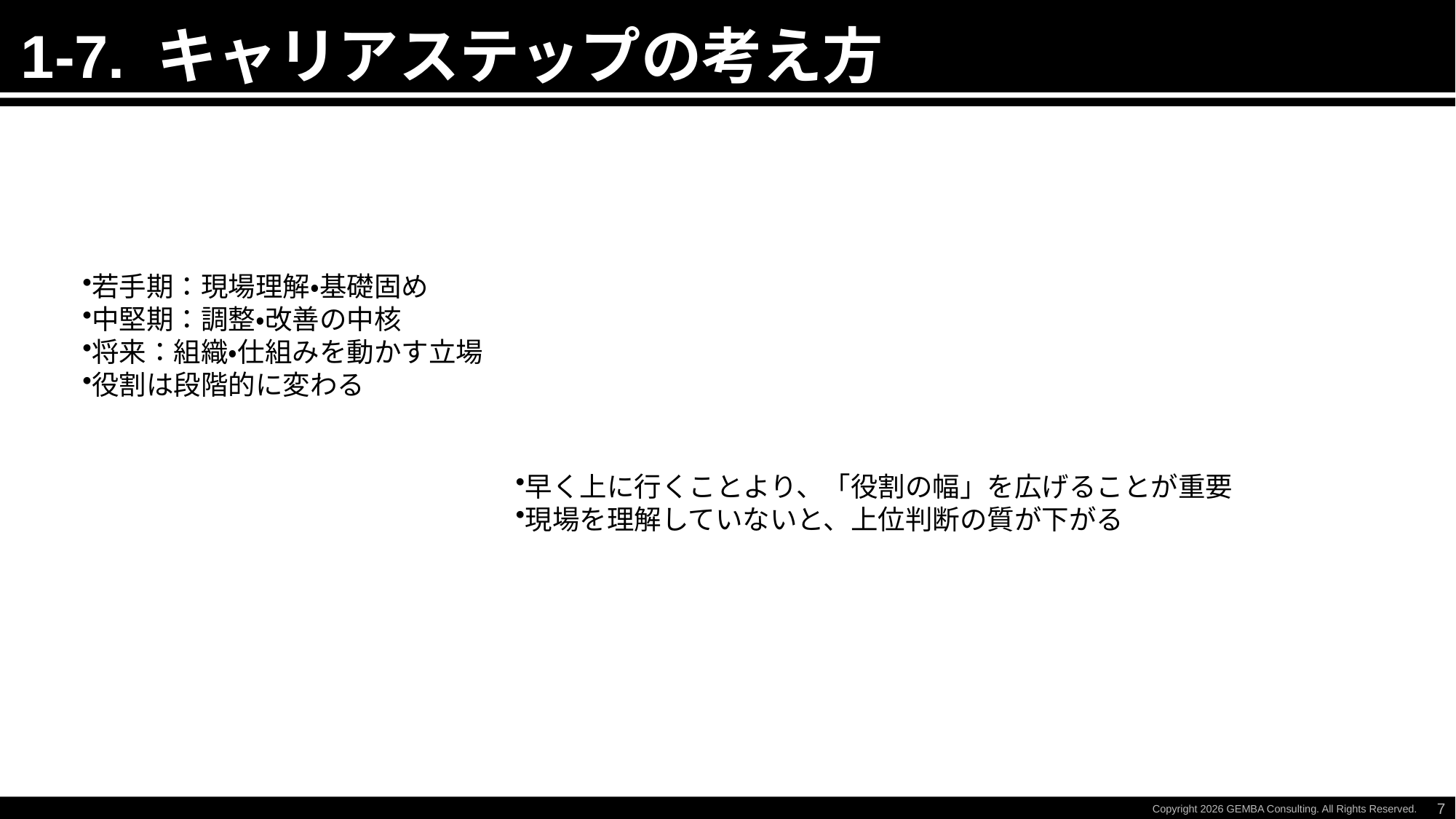

1-7. キャリアステップの考え方
若手期：現場理解・基礎固め
中堅期：調整・改善の中核
将来：組織・仕組みを動かす立場
役割は段階的に変わる
早く上に行くことより、「役割の幅」を広げることが重要
現場を理解していないと、上位判断の質が下がる
7